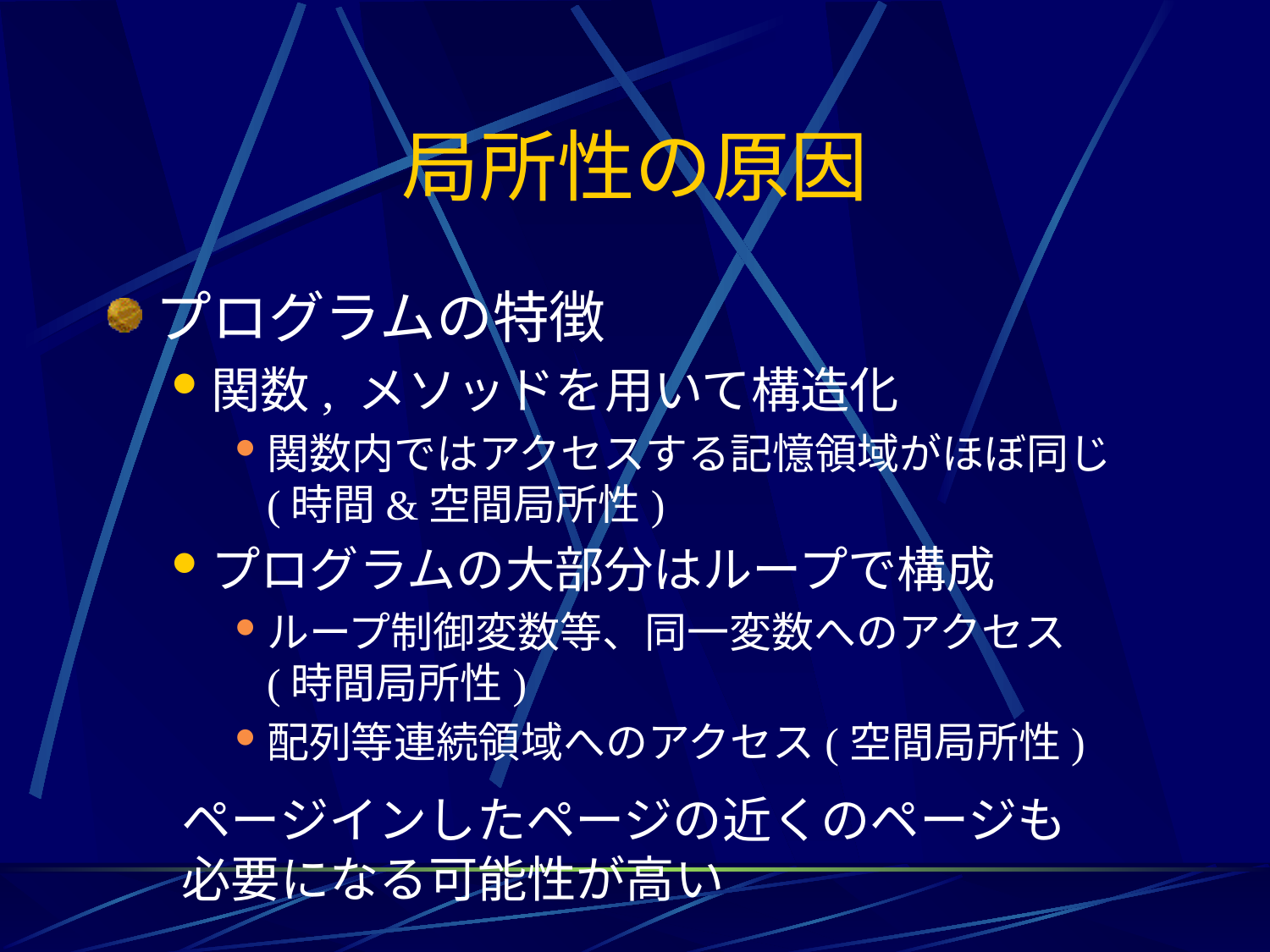

# 局所性の原因
プログラムの特徴
関数, メソッドを用いて構造化
関数内ではアクセスする記憶領域がほぼ同じ    (時間&空間局所性)
プログラムの大部分はループで構成
ループ制御変数等、同一変数へのアクセス        (時間局所性)
配列等連続領域へのアクセス(空間局所性)
ページインしたページの近くのページも
必要になる可能性が高い